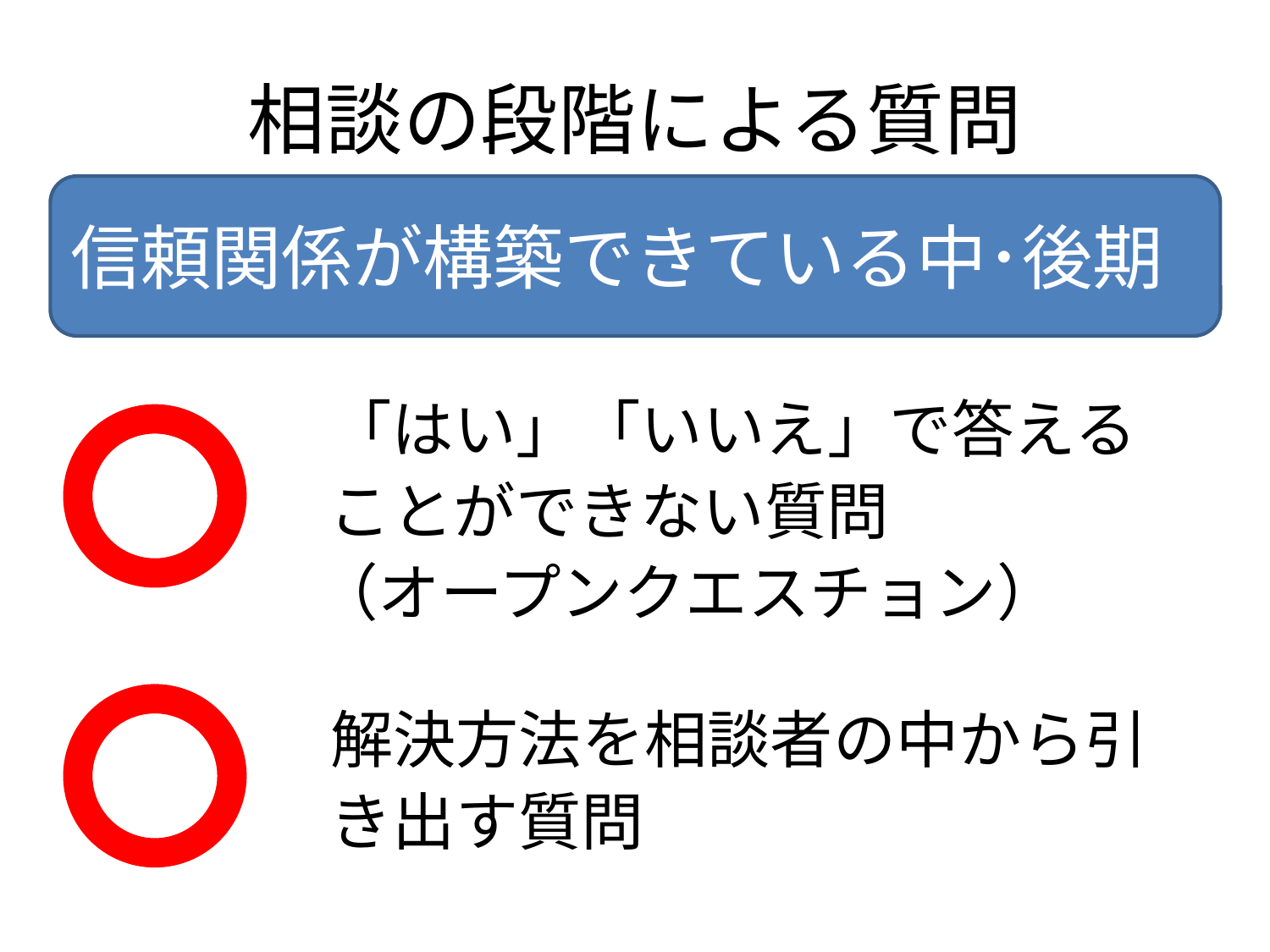

# 相談の段階による質問
信頼関係が構築できている中･後期
　「はい」「いいえ」で答えることができない質問
（オープンクエスチョン）

　解決方法を相談者の中から引き出す質問